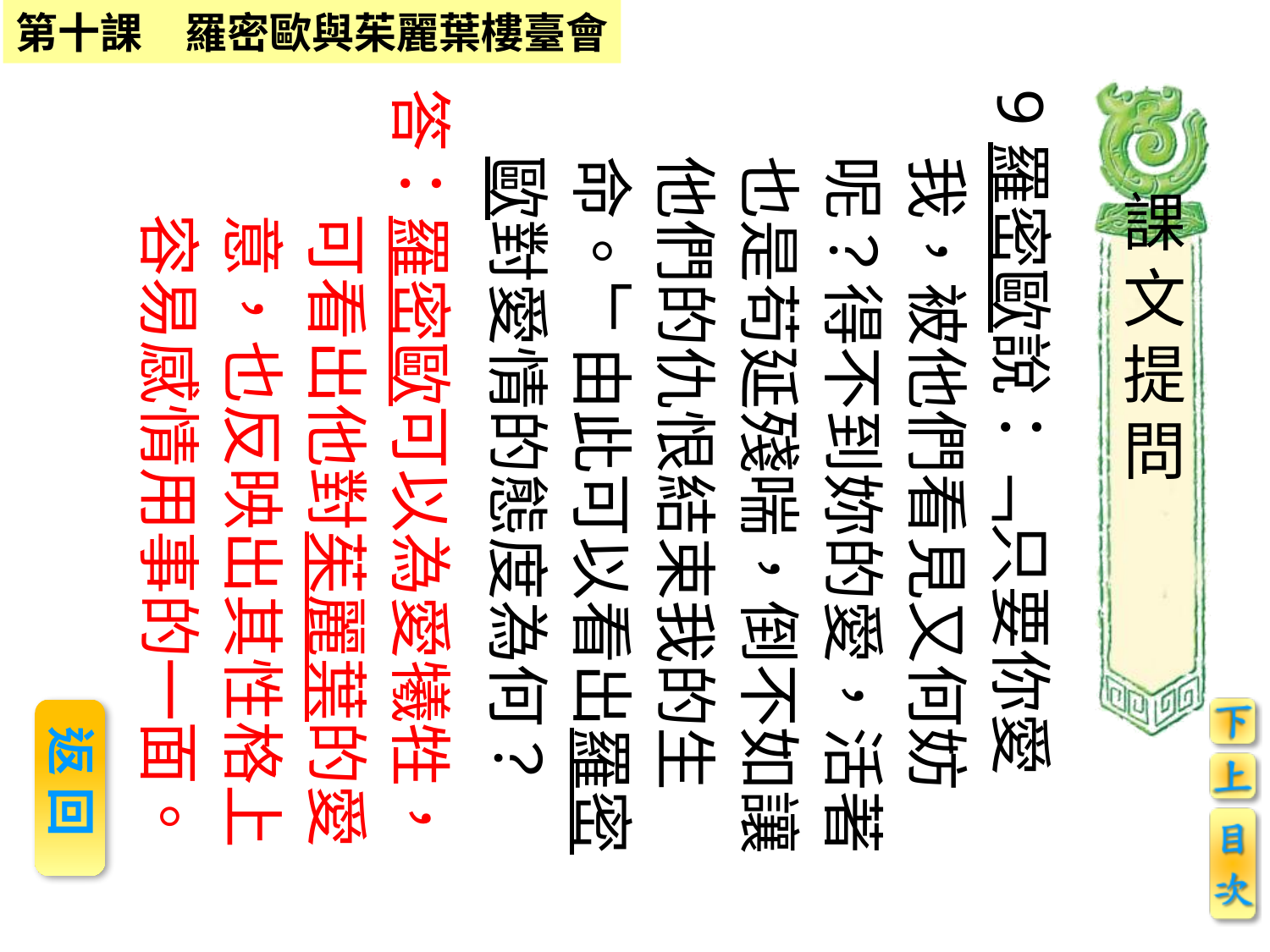

答：羅密歐可以為愛犧牲，可看出他對茱麗葉的愛意，也反映出其性格上容易感情用事的一面。
9羅密歐說：﹁只要你愛我，被他們看見又何妨呢？得不到妳的愛，活著也是苟延殘喘，倒不如讓他們的仇恨結束我的生命。﹂由此可以看出羅密歐對愛情的態度為何？
課文提問
 返 回